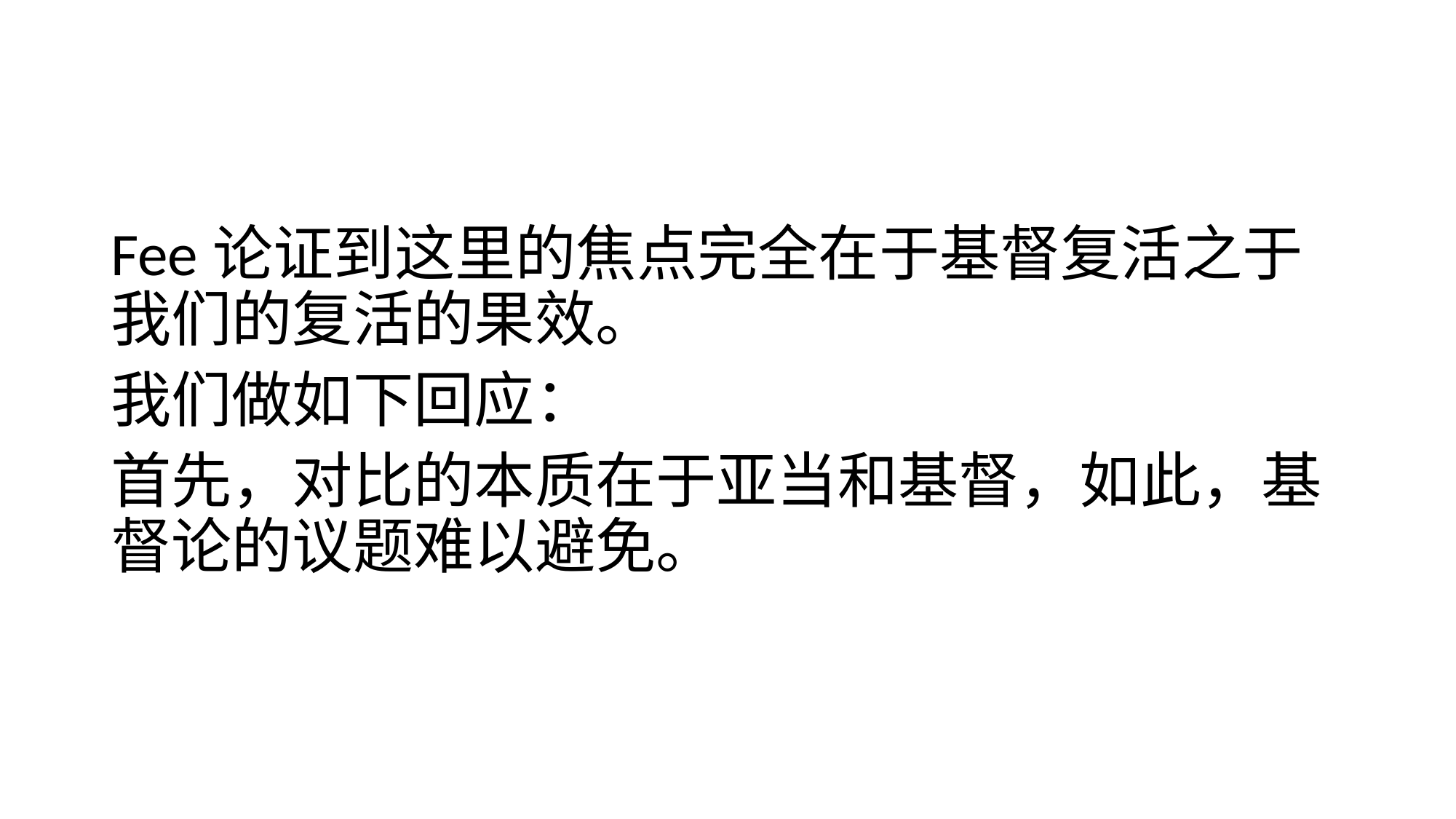

#
Fee论证到这里的焦点完全在于基督复活之于我们的复活的果效。
我们做如下回应：
首先，对比的本质在于亚当和基督，如此，基督论的议题难以避免。